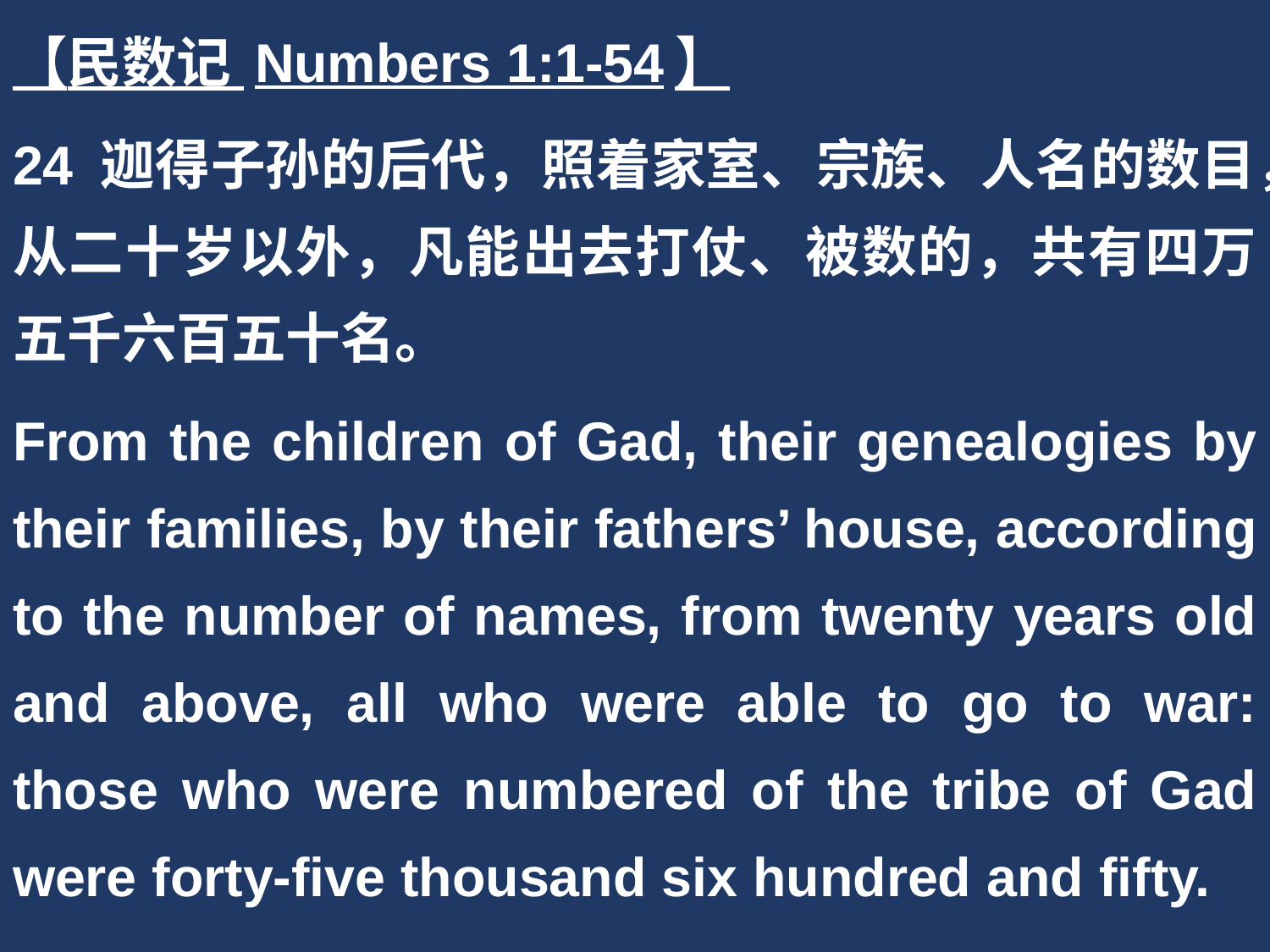

【民数记 Numbers 1:1-54】
24 迦得子孙的后代，照着家室、宗族、人名的数目，从二十岁以外，凡能出去打仗、被数的，共有四万五千六百五十名。
From the children of Gad, their genealogies by their families, by their fathers’ house, according to the number of names, from twenty years old and above, all who were able to go to war: those who were numbered of the tribe of Gad were forty-five thousand six hundred and fifty.